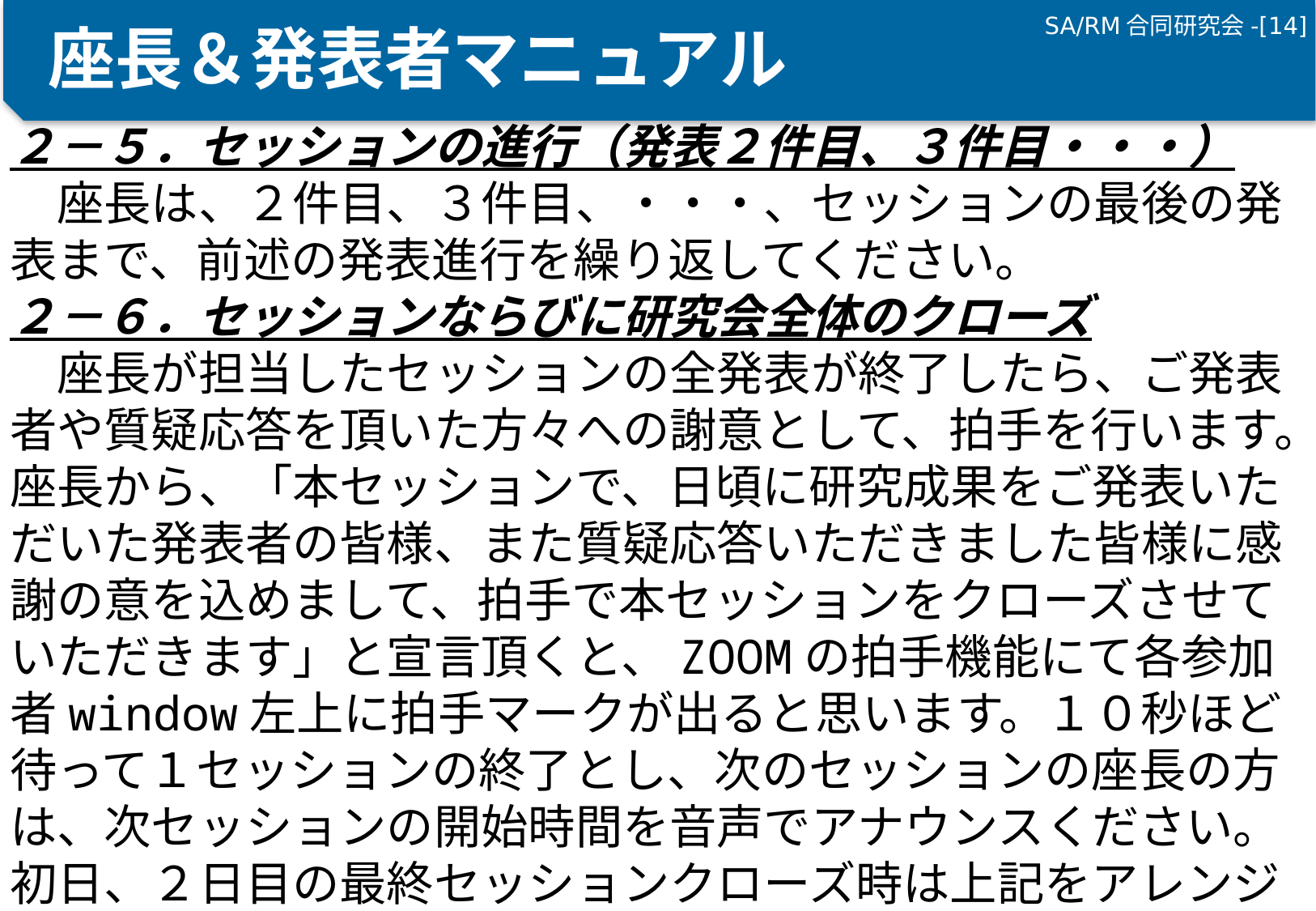

座長＆発表者マニュアル
２－５．セッションの進行（発表２件目、３件目・・・）
　座長は、２件目、３件目、・・・、セッションの最後の発表まで、前述の発表進行を繰り返してください。
２－６．セッションならびに研究会全体のクローズ
　座長が担当したセッションの全発表が終了したら、ご発表者や質疑応答を頂いた方々への謝意として、拍手を行います。座長から、「本セッションで、日頃に研究成果をご発表いただいた発表者の皆様、また質疑応答いただきました皆様に感謝の意を込めまして、拍手で本セッションをクローズさせていただきます」と宣言頂くと、ZOOMの拍手機能にて各参加者window左上に拍手マークが出ると思います。１０秒ほど待って１セッションの終了とし、次のセッションの座長の方は、次セッションの開始時間を音声でアナウンスください。初日、２日目の最終セッションクローズ時は上記をアレンジ下さい。